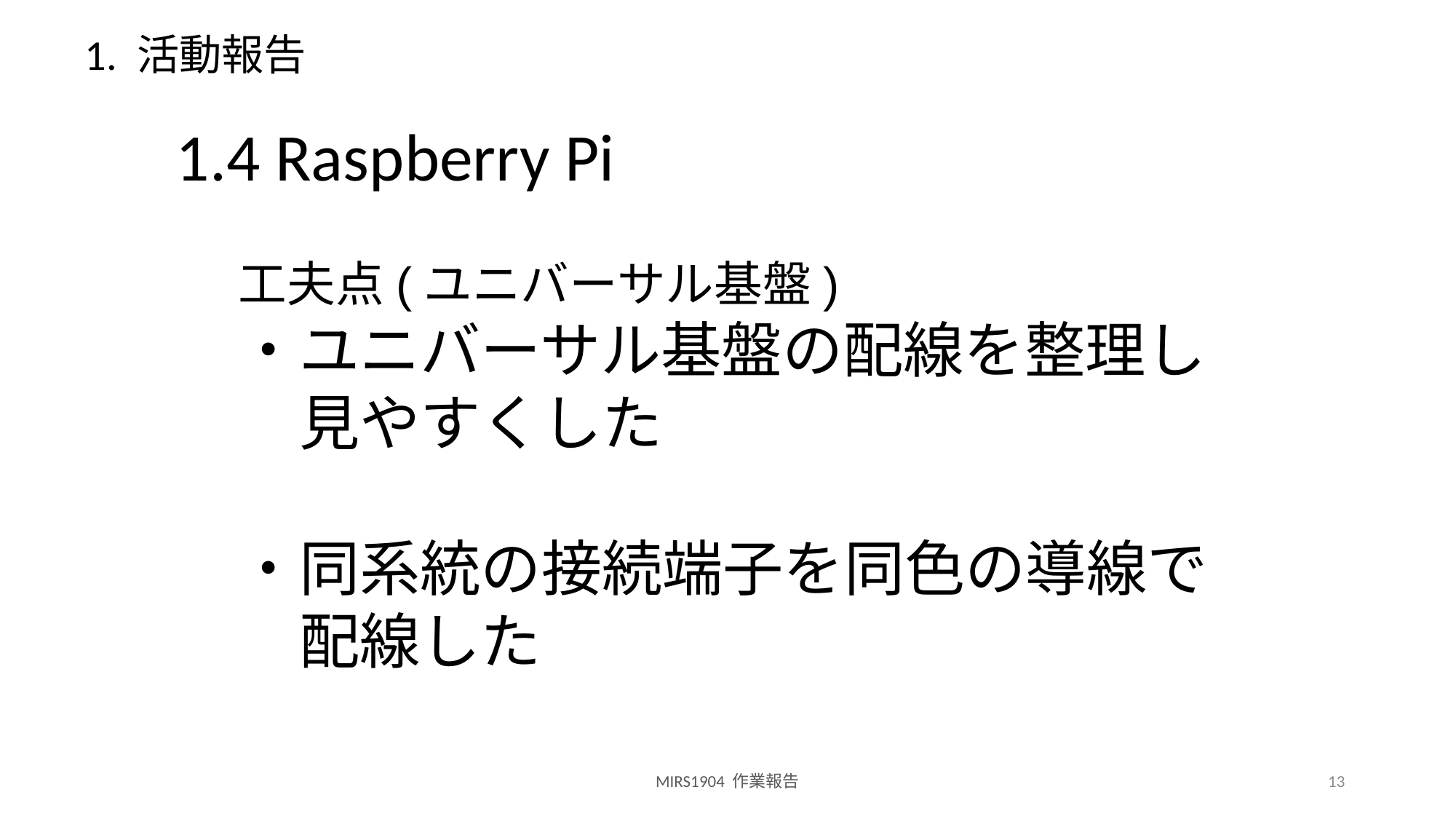

# 1. 活動報告
1.4 Raspberry Pi
工夫点(ユニバーサル基盤)
・ユニバーサル基盤の配線を整理し
　見やすくした

・同系統の接続端子を同色の導線で
　配線した
MIRS1904 作業報告
13